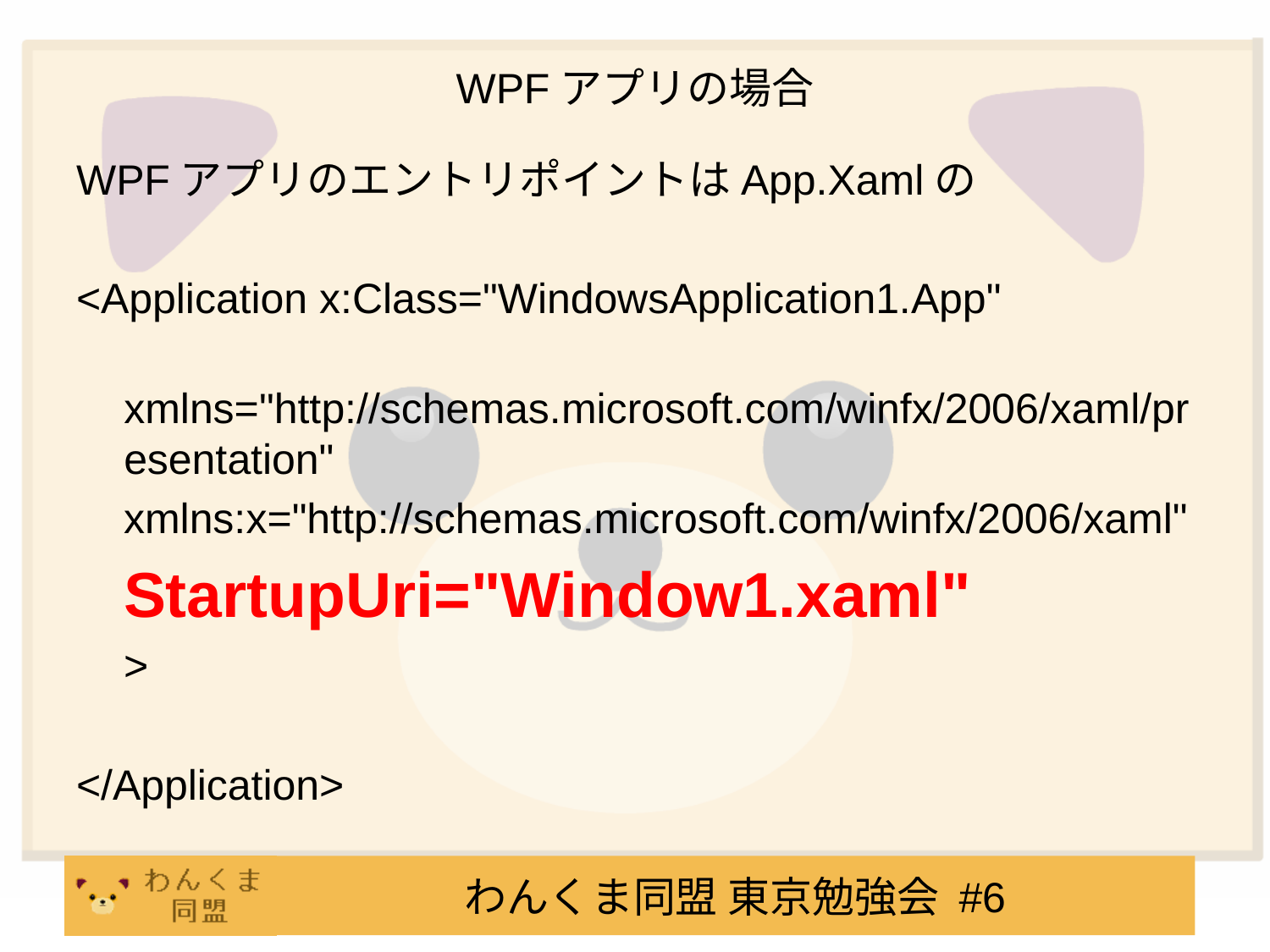

# WPFアプリの場合
WPFアプリのエントリポイントはApp.Xamlの

<Application x:Class="WindowsApplication1.App"
    xmlns="http://schemas.microsoft.com/winfx/2006/xaml/presentation"
    xmlns:x="http://schemas.microsoft.com/winfx/2006/xaml"
    StartupUri="Window1.xaml"
    >

</Application>